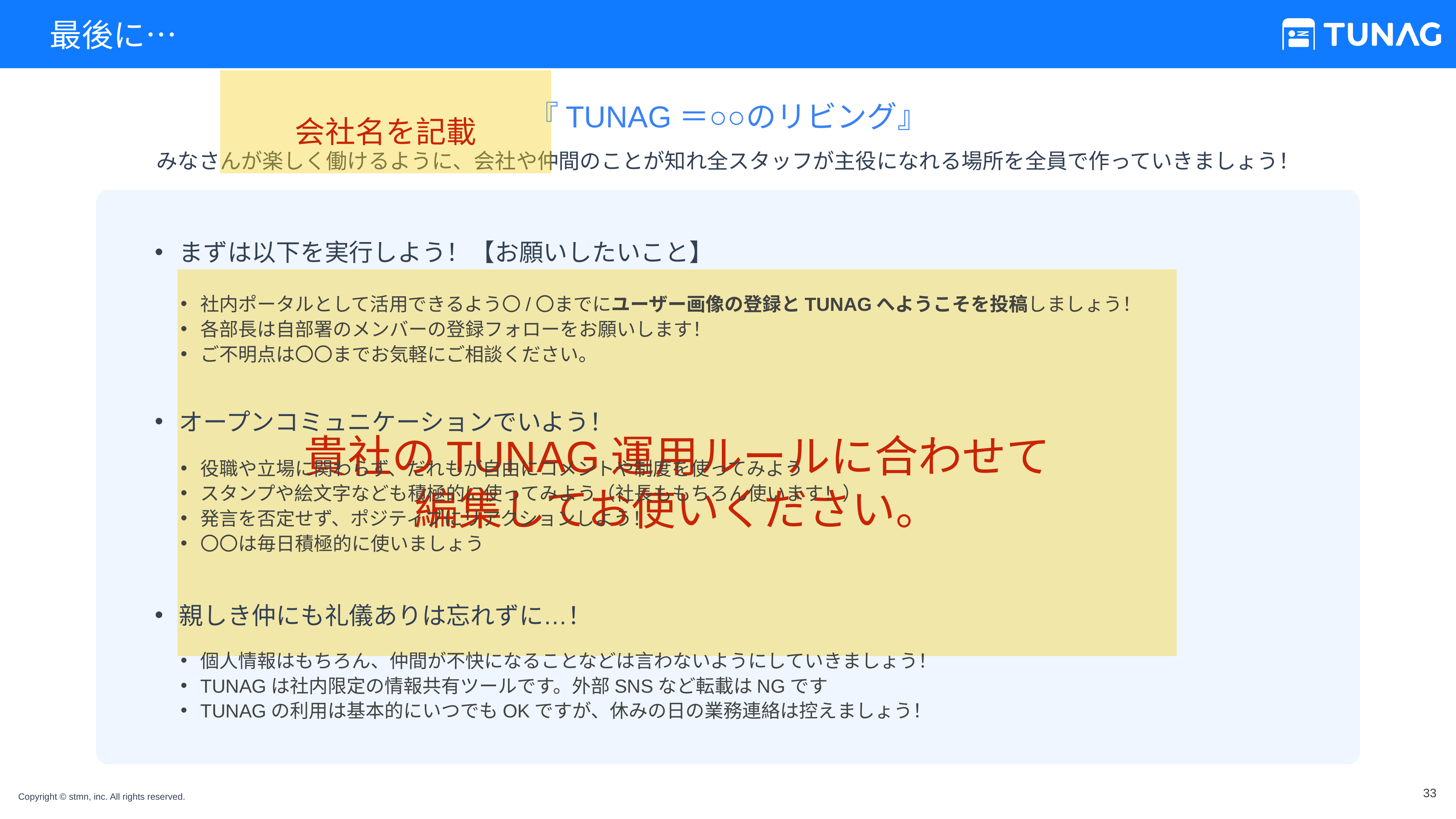

# 最後に…

会社名を記載
『TUNAG＝○○のリビング』
みなさんが楽しく働けるように、会社や仲間のことが知れ全スタッフが主役になれる場所を全員で作っていきましょう！

まずは以下を実行しよう！【お願いしたいこと】

貴社のTUNAG運用ルールに合わせて
編集してお使いください。
社内ポータルとして活用できるよう〇/〇までにユーザー画像の登録とTUNAGへようこそを投稿しましょう！
各部長は自部署のメンバーの登録フォローをお願いします！
ご不明点は〇〇までお気軽にご相談ください。
オープンコミュニケーションでいよう！
役職や立場に関わらず、だれもが自由にコメントや制度を使ってみよう
スタンプや絵文字なども積極的に使ってみよう（社長ももちろん使います！）
発言を否定せず、ポジティブにリアクションしよう！
〇〇は毎日積極的に使いましょう
親しき仲にも礼儀ありは忘れずに…！
個人情報はもちろん、仲間が不快になることなどは言わないようにしていきましょう！
TUNAGは社内限定の情報共有ツールです。外部SNSなど転載はNGです
TUNAGの利用は基本的にいつでもOKですが、休みの日の業務連絡は控えましょう！
33